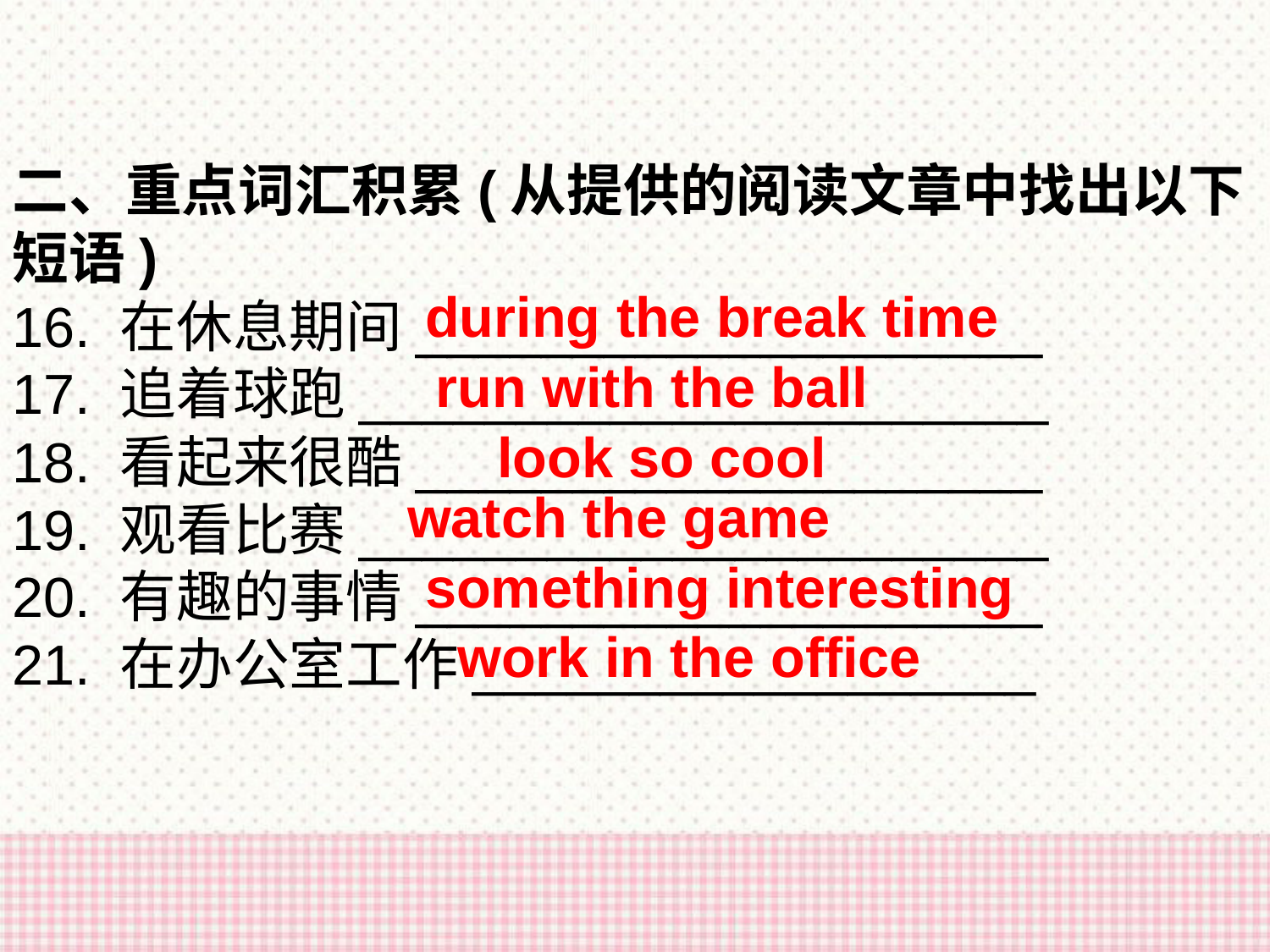

二、重点词汇积累(从提供的阅读文章中找出以下短语)
16. 在休息期间____________________
17. 追着球跑______________________
18. 看起来很酷____________________
19. 观看比赛______________________
20. 有趣的事情____________________
21. 在办公室工作__________________
during the break time
run with the ball
look so cool
watch the game
something interesting
work in the office